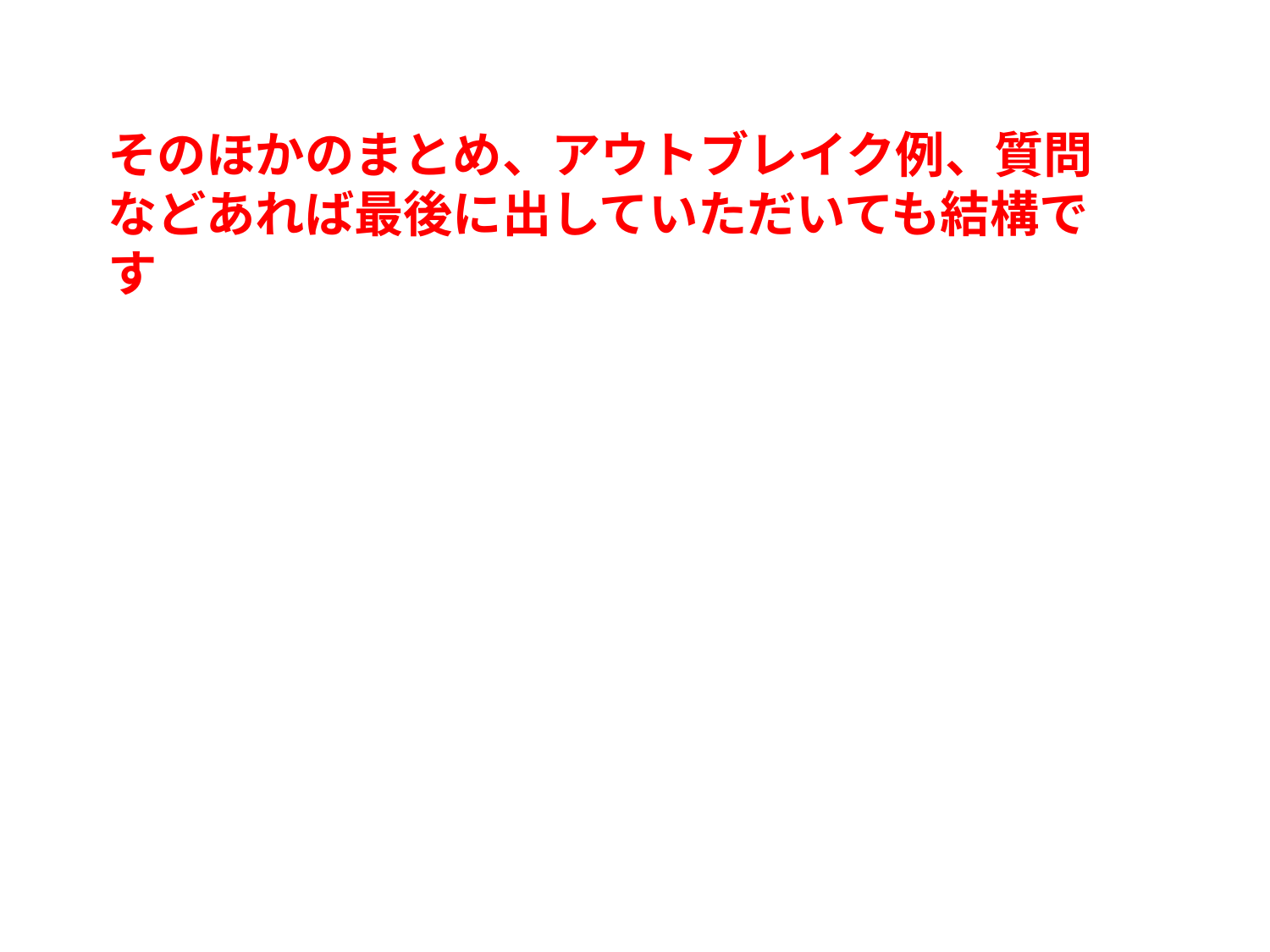

そのほかのまとめ、アウトブレイク例、質問などあれば最後に出していただいても結構です